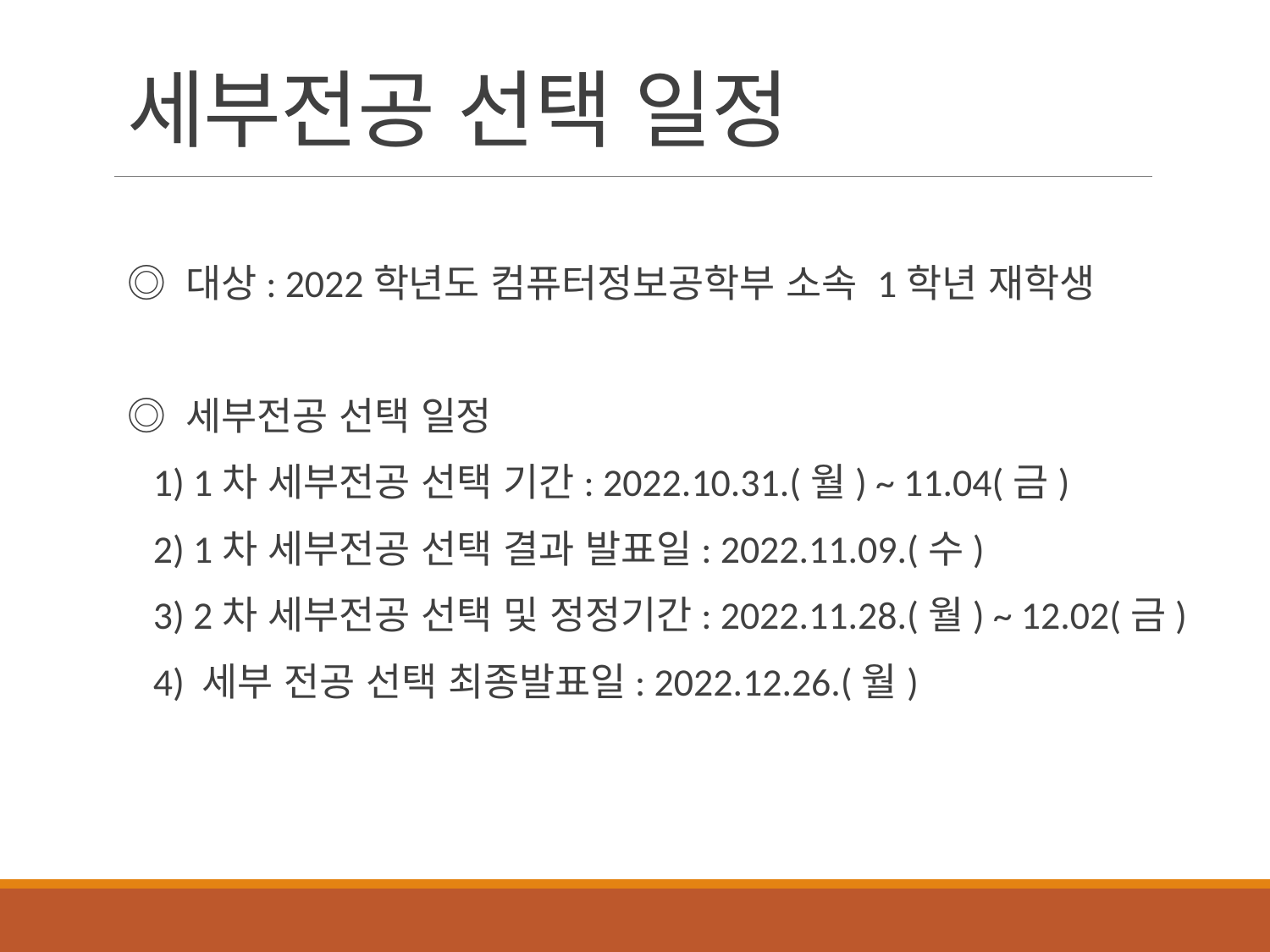

# 세부전공 선택 일정

◎ 대상: 2022학년도 컴퓨터정보공학부 소속 1학년 재학생

◎ 세부전공 선택 일정
   1) 1차 세부전공 선택 기간: 2022.10.31.(월) ~ 11.04(금)
   2) 1차 세부전공 선택 결과 발표일: 2022.11.09.(수)
   3) 2차 세부전공 선택 및 정정기간: 2022.11.28.(월) ~ 12.02(금)
   4) 세부 전공 선택 최종발표일: 2022.12.26.(월)